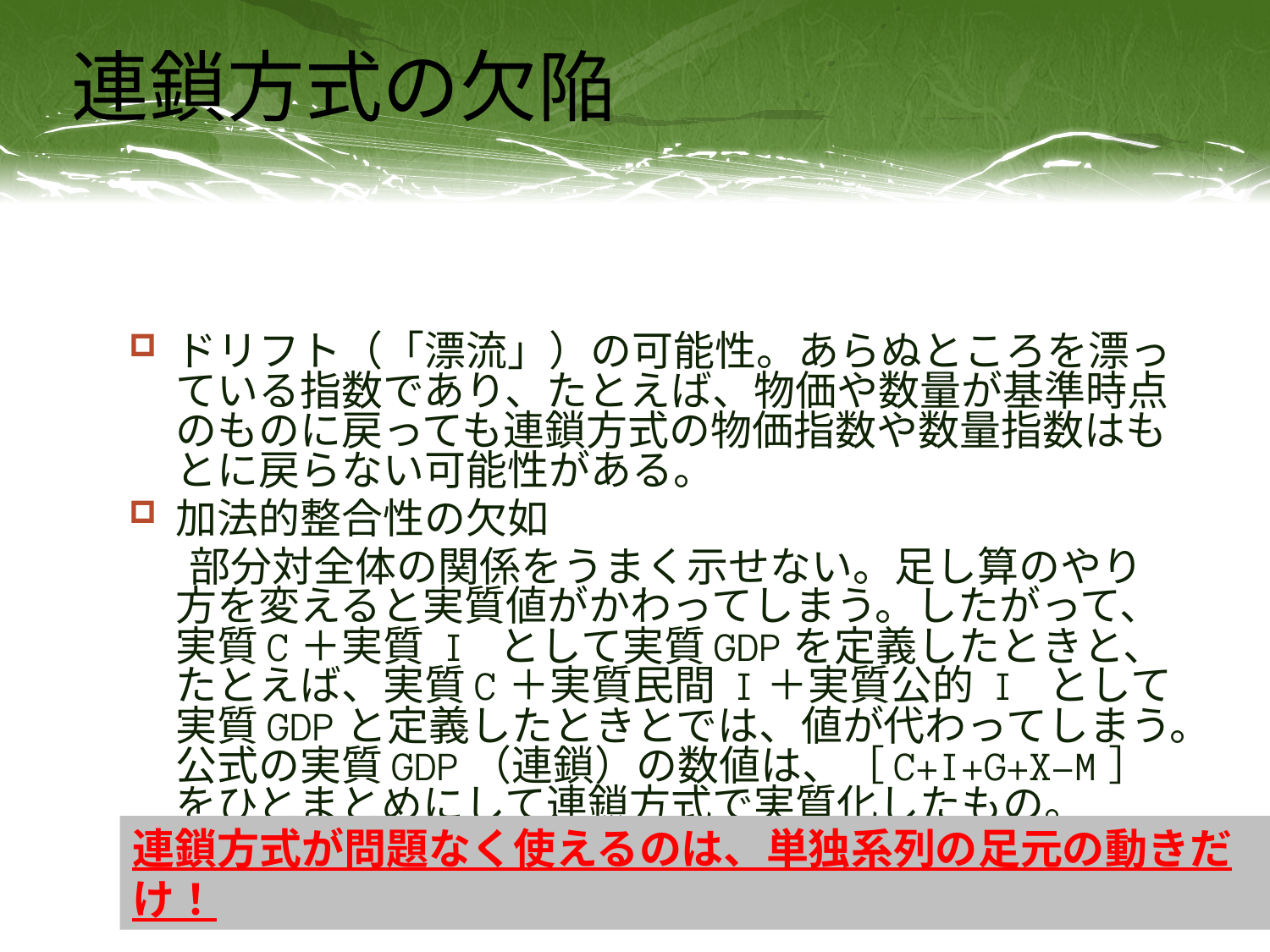

# 連鎖方式の欠陥
ドリフト（「漂流」）の可能性。あらぬところを漂っている指数であり、たとえば、物価や数量が基準時点のものに戻っても連鎖方式の物価指数や数量指数はもとに戻らない可能性がある。
加法的整合性の欠如
　  部分対全体の関係をうまく示せない。足し算のやり方を変えると実質値がかわってしまう。したがって、実質C＋実質 I として実質GDPを定義したときと、たとえば、実質C＋実質民間 I＋実質公的 I として実質GDPと定義したときとでは、値が代わってしまう。公式の実質GDP（連鎖）の数値は、［C+I+G+X-M］をひとまとめにして連鎖方式で実質化したもの。
連鎖方式が問題なく使えるのは、単独系列の足元の動きだけ！